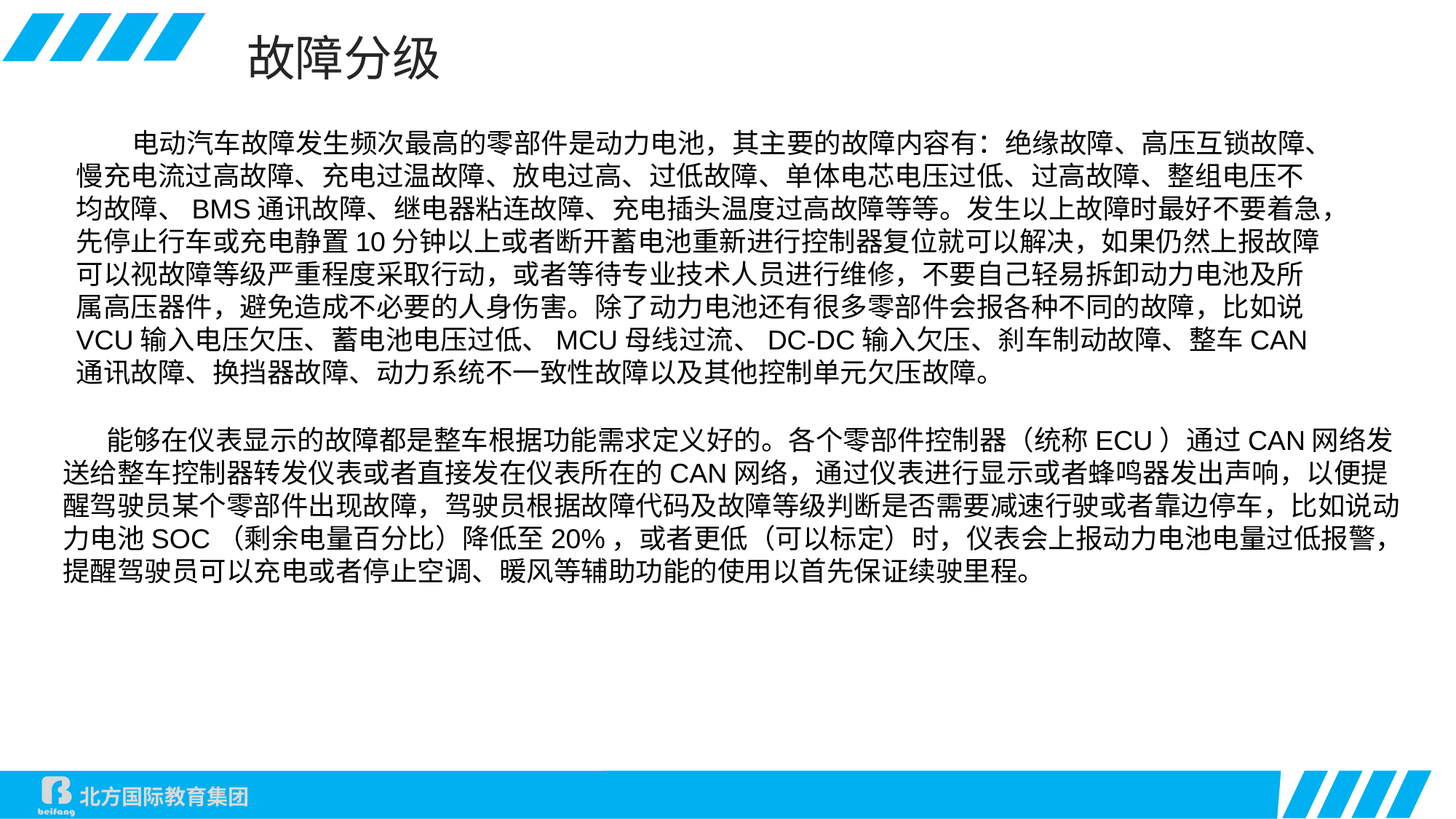

故障分级
        电动汽车故障发生频次最高的零部件是动力电池，其主要的故障内容有：绝缘故障、高压互锁故障、慢充电流过高故障、充电过温故障、放电过高、过低故障、单体电芯电压过低、过高故障、整组电压不均故障、BMS通讯故障、继电器粘连故障、充电插头温度过高故障等等。发生以上故障时最好不要着急，先停止行车或充电静置10分钟以上或者断开蓄电池重新进行控制器复位就可以解决，如果仍然上报故障可以视故障等级严重程度采取行动，或者等待专业技术人员进行维修，不要自己轻易拆卸动力电池及所属高压器件，避免造成不必要的人身伤害。除了动力电池还有很多零部件会报各种不同的故障，比如说VCU输入电压欠压、蓄电池电压过低、MCU母线过流、DC-DC输入欠压、刹车制动故障、整车CAN通讯故障、换挡器故障、动力系统不一致性故障以及其他控制单元欠压故障。
      能够在仪表显示的故障都是整车根据功能需求定义好的。各个零部件控制器（统称ECU）通过CAN网络发送给整车控制器转发仪表或者直接发在仪表所在的CAN网络，通过仪表进行显示或者蜂鸣器发出声响，以便提醒驾驶员某个零部件出现故障，驾驶员根据故障代码及故障等级判断是否需要减速行驶或者靠边停车，比如说动力电池SOC（剩余电量百分比）降低至20%，或者更低（可以标定）时，仪表会上报动力电池电量过低报警，提醒驾驶员可以充电或者停止空调、暖风等辅助功能的使用以首先保证续驶里程。